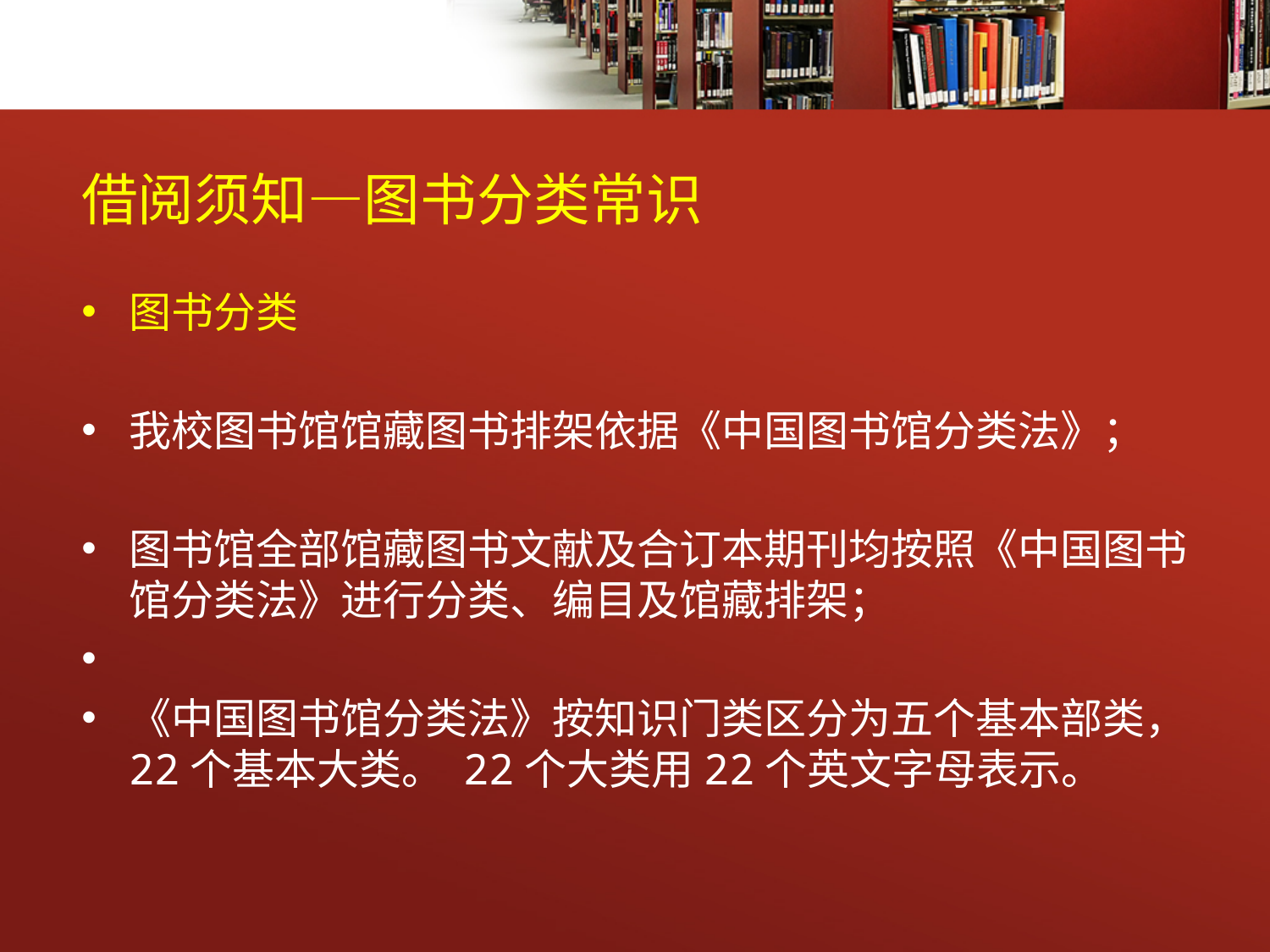

# 借阅须知—图书分类常识
图书分类

我校图书馆馆藏图书排架依据《中国图书馆分类法》；

图书馆全部馆藏图书文献及合订本期刊均按照《中国图书馆分类法》进行分类、编目及馆藏排架；

《中国图书馆分类法》按知识门类区分为五个基本部类，22个基本大类。 22个大类用22个英文字母表示。